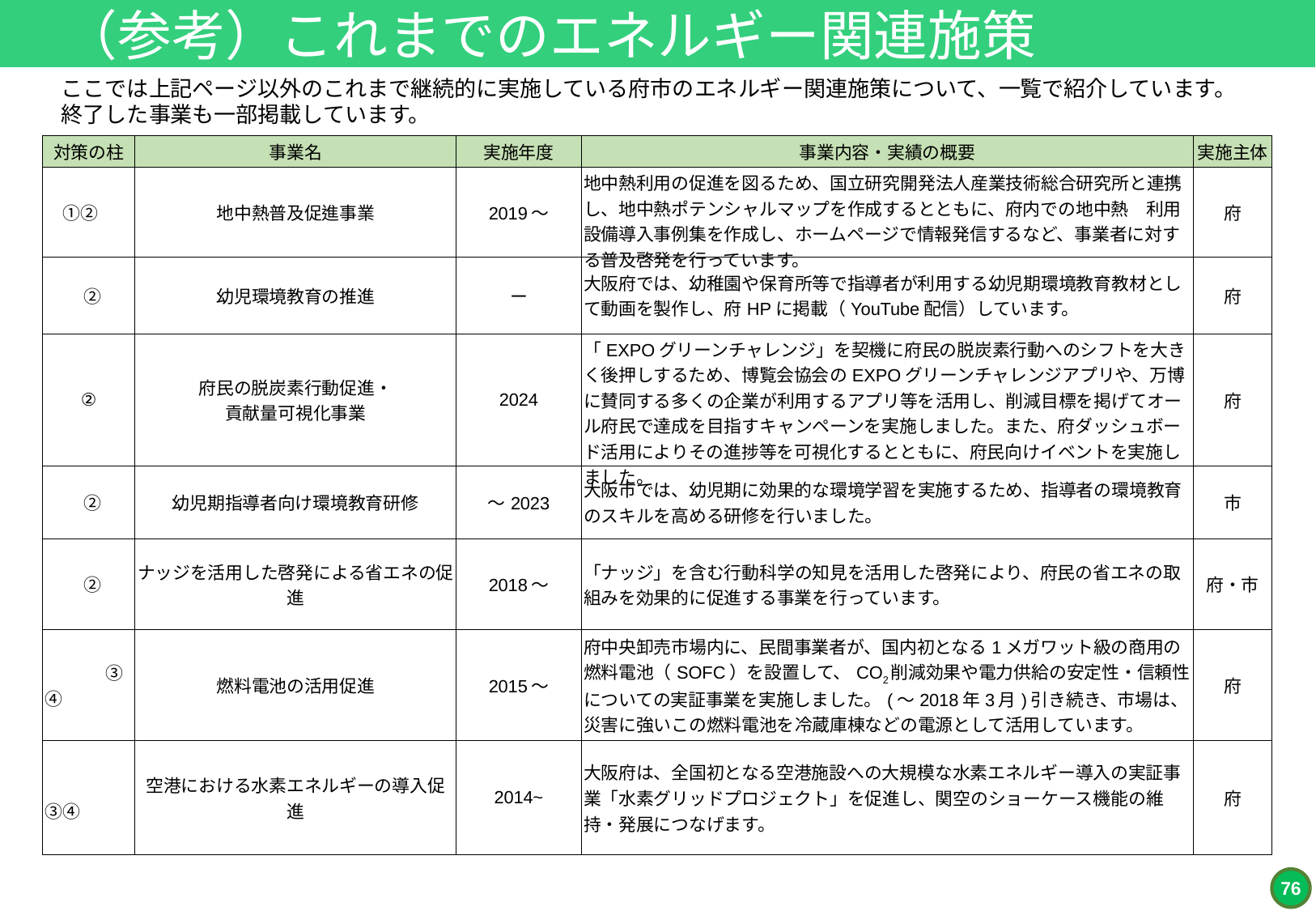

（参考）これまでのエネルギー関連施策
　ここでは上記ページ以外のこれまで継続的に実施している府市のエネルギー関連施策について、一覧で紹介しています。
　終了した事業も一部掲載しています。
| 対策の柱 | 事業名 | 実施年度 | 事業内容・実績の概要 | 実施主体 |
| --- | --- | --- | --- | --- |
| ①② | 地中熱普及促進事業 | 2019～ | 地中熱利用の促進を図るため、国立研究開発法人産業技術総合研究所と連携し、地中熱ポテンシャルマップを作成するとともに、府内での地中熱　利用設備導入事例集を作成し、ホームページで情報発信するなど、事業者に対する普及啓発を行っています。 | 府 |
| ② | 幼児環境教育の推進 | ー | 大阪府では、幼稚園や保育所等で指導者が利用する幼児期環境教育教材として動画を製作し、府HPに掲載（YouTube配信）しています。 | 府 |
| ② | 府民の脱炭素行動促進・ 貢献量可視化事業 | 2024 | 「EXPOグリーンチャレンジ」を契機に府民の脱炭素行動へのシフトを大きく後押しするため、博覧会協会のEXPOグリーンチャレンジアプリや、万博に賛同する多くの企業が利用するアプリ等を活用し、削減目標を掲げてオール府民で達成を目指すキャンペーンを実施しました。また、府ダッシュボード活用によりその進捗等を可視化するとともに、府民向けイベントを実施しました。 | 府 |
| ② | 幼児期指導者向け環境教育研修 | ～2023 | 大阪市では、幼児期に効果的な環境学習を実施するため、指導者の環境教育のスキルを高める研修を行いました。 | 市 |
| ② | ナッジを活用した啓発による省エネの促進 | 2018～ | 「ナッジ」を含む行動科学の知見を活用した啓発により、府民の省エネの取組みを効果的に促進する事業を行っています。 | 府・市 |
| ③④ | 燃料電池の活用促進 | 2015～ | 府中央卸売市場内に、民間事業者が、国内初となる1メガワット級の商用の燃料電池（SOFC）を設置して、CO2削減効果や電力供給の安定性・信頼性についての実証事業を実施しました。(～2018年3月)引き続き、市場は、災害に強いこの燃料電池を冷蔵庫棟などの電源として活用しています。 | 府 |
| ③④ | 空港における水素エネルギーの導入促進 | 2014~ | 大阪府は、全国初となる空港施設への大規模な水素エネルギー導入の実証事業「水素グリッドプロジェクト」を促進し、関空のショーケース機能の維持・発展につなげます。 | 府 |
76